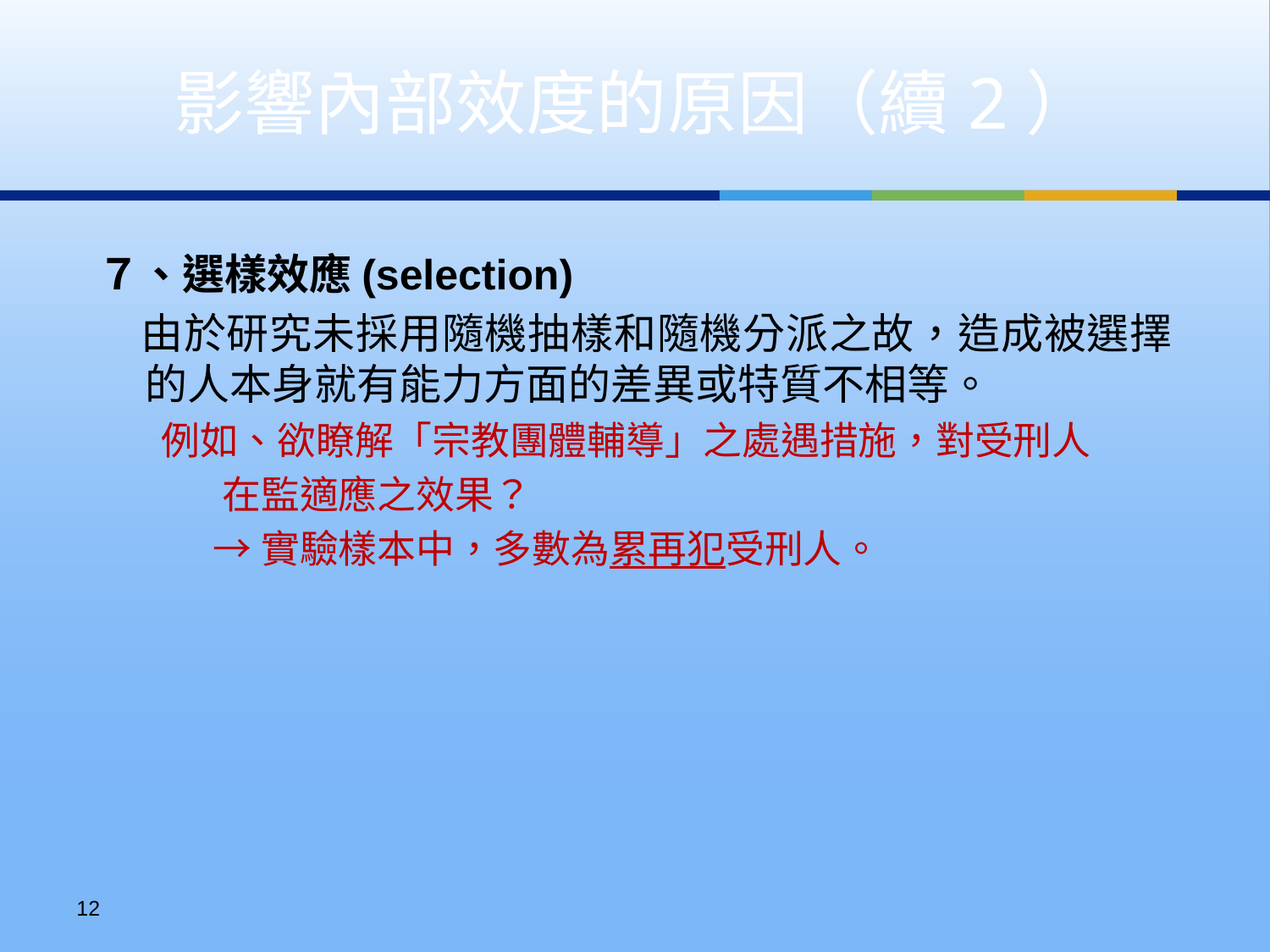

影響內部效度的原因（續2）
７、選樣效應(selection)
　由於研究未採用隨機抽樣和隨機分派之故，造成被選擇的人本身就有能力方面的差異或特質不相等。
例如、欲瞭解「宗教團體輔導」之處遇措施，對受刑人
      在監適應之效果？
      →實驗樣本中，多數為累再犯受刑人。
12